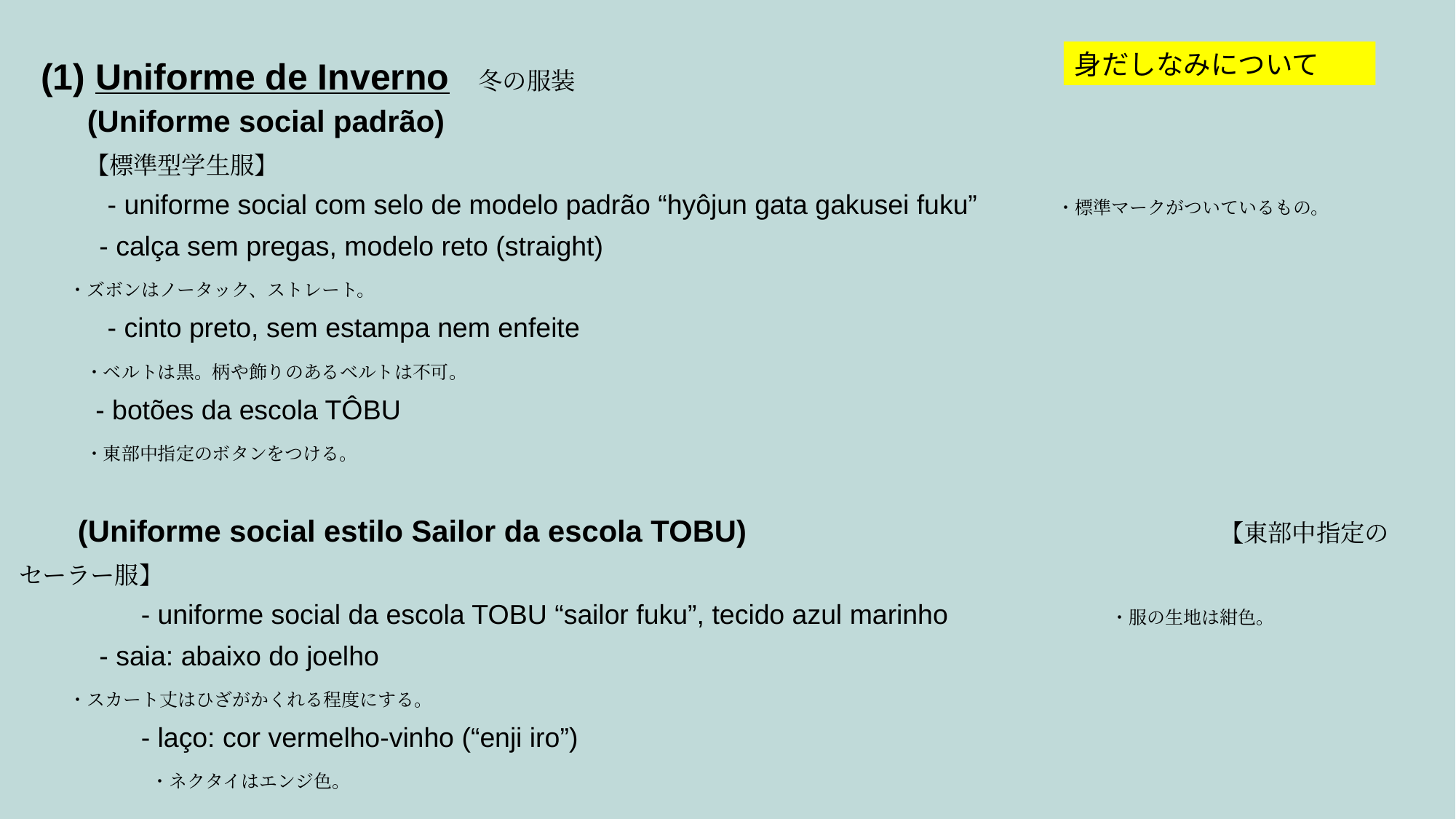

身だしなみについて
 (1) Uniforme de Inverno  冬の服装
　　(Uniforme social padrão) 											【標準型学生服】
　　　- uniforme social com selo de modelo padrão “hyôjun gata gakusei fuku” 	・標準マークがついているもの。
	    - calça sem pregas, modelo reto (straight)									・ズボンはノータック、ストレート。
　　　- cinto preto, sem estampa nem enfeite									・ベルトは黒。柄や飾りのあるベルトは不可。
          - botões da escola TÔBU												・東部中指定のボタンをつける。

   (Uniforme social estilo Sailor da escola TOBU)  					【東部中指定のセーラー服】
　　　- uniforme social da escola TOBU “sailor fuku”, tecido azul marinho		・服の生地は紺色。
	    - saia: abaixo do joelho 												・スカート丈はひざがかくれる程度にする。
　　　- laço: cor vermelho-vinho (“enji iro”)	 									・ネクタイはエンジ色。

   (Para todos:)														【共通】
　- fixar o crachá no bolso do peito do lado esquerdo						・左胸ポケットに名札をつける。
- para vestir por dentro do uniforme social: uniforme de Ed. Física ou outra roupa de modelo e cor discreta: branca, preta, azul marinho, cinza.      					     ・制服の中に着込む服は、体操服または白、黒、紺、グレーの華美でないものとする。
      - meia-calça ou leggings bege, preta ou azul marinho, e sem estampas.	       ・タイツやレギンスは、ベージュ、黒、紺の無地のものとする。